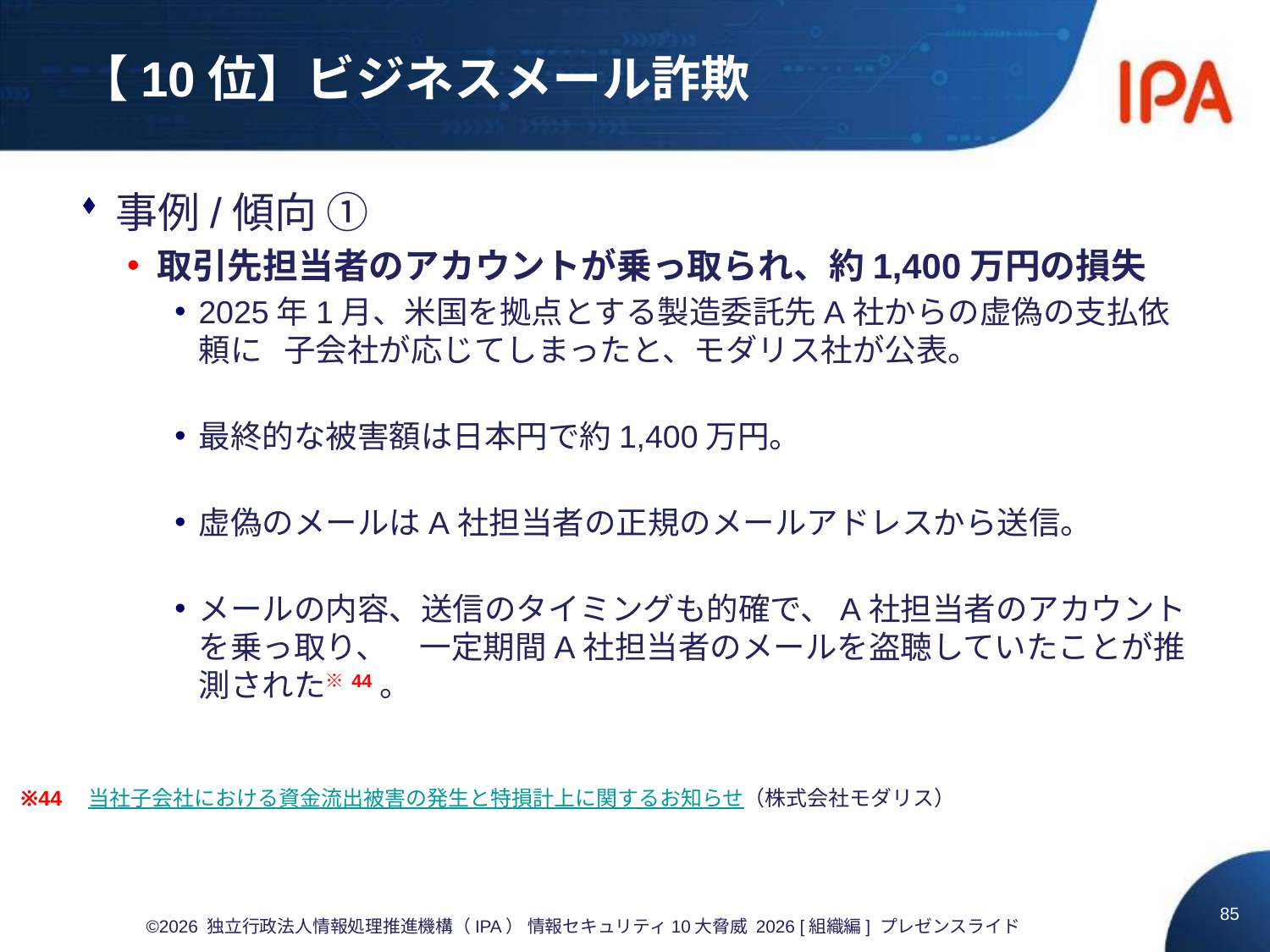

# 【10位】ビジネスメール詐欺
事例/傾向 ①
取引先担当者のアカウントが乗っ取られ、約1,400万円の損失
2025年1月、米国を拠点とする製造委託先A社からの虚偽の支払依頼に   子会社が応じてしまったと、モダリス社が公表。

最終的な被害額は日本円で約1,400万円。

虚偽のメールはA社担当者の正規のメールアドレスから送信。

メールの内容、送信のタイミングも的確で、A社担当者のアカウントを乗っ取り、　一定期間A社担当者のメールを盗聴していたことが推測された※44。
※44　当社子会社における資金流出被害の発生と特損計上に関するお知らせ（株式会社モダリス）
85
©2026 独立行政法人情報処理推進機構（IPA） 情報セキュリティ10大脅威 2026 [組織編] プレゼンスライド